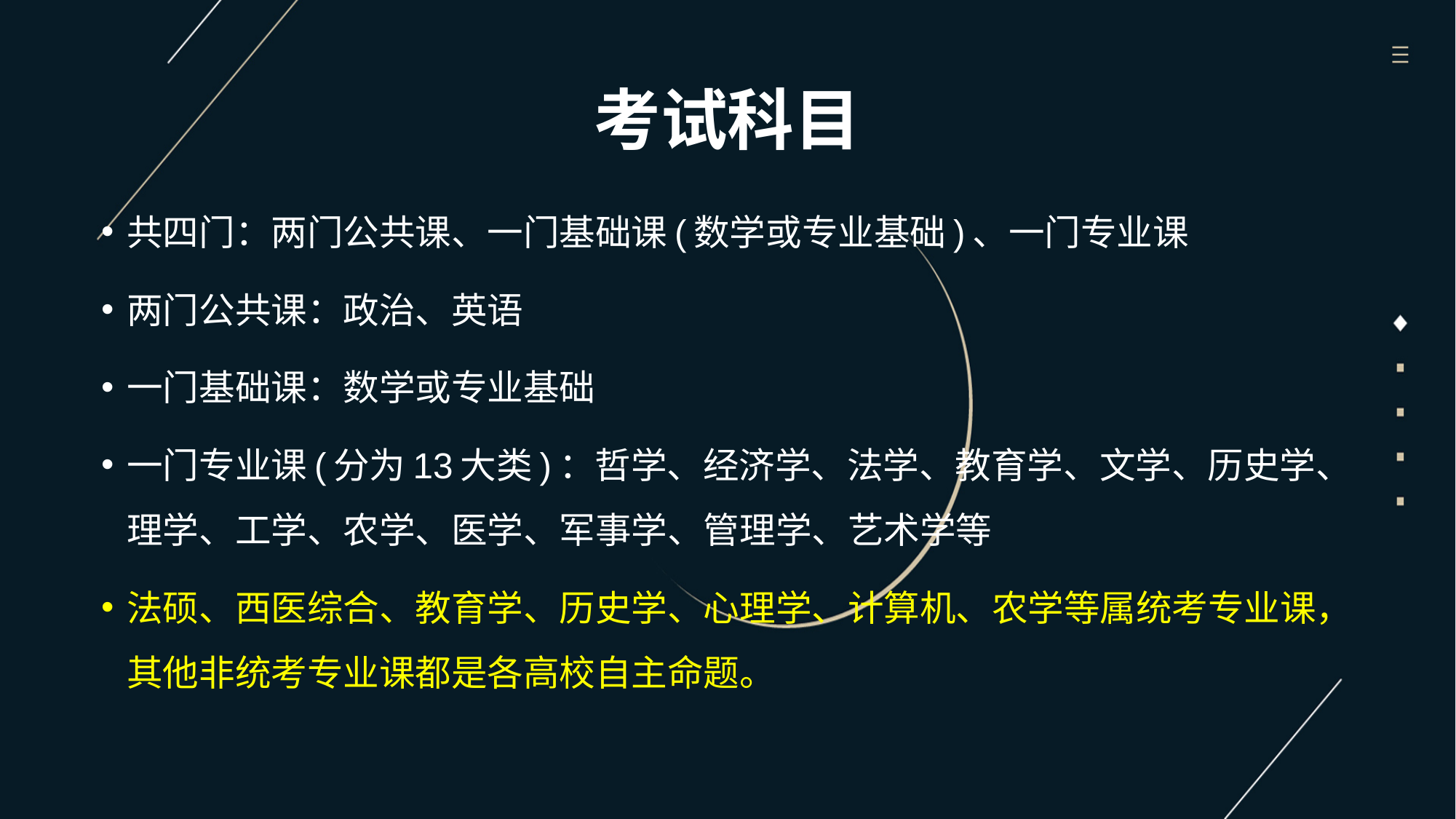

# 考试科目
共四门：两门公共课、一门基础课(数学或专业基础)、一门专业课
两门公共课：政治、英语
一门基础课：数学或专业基础
一门专业课(分为13大类)：哲学、经济学、法学、教育学、文学、历史学、理学、工学、农学、医学、军事学、管理学、艺术学等
法硕、西医综合、教育学、历史学、心理学、计算机、农学等属统考专业课，其他非统考专业课都是各高校自主命题。